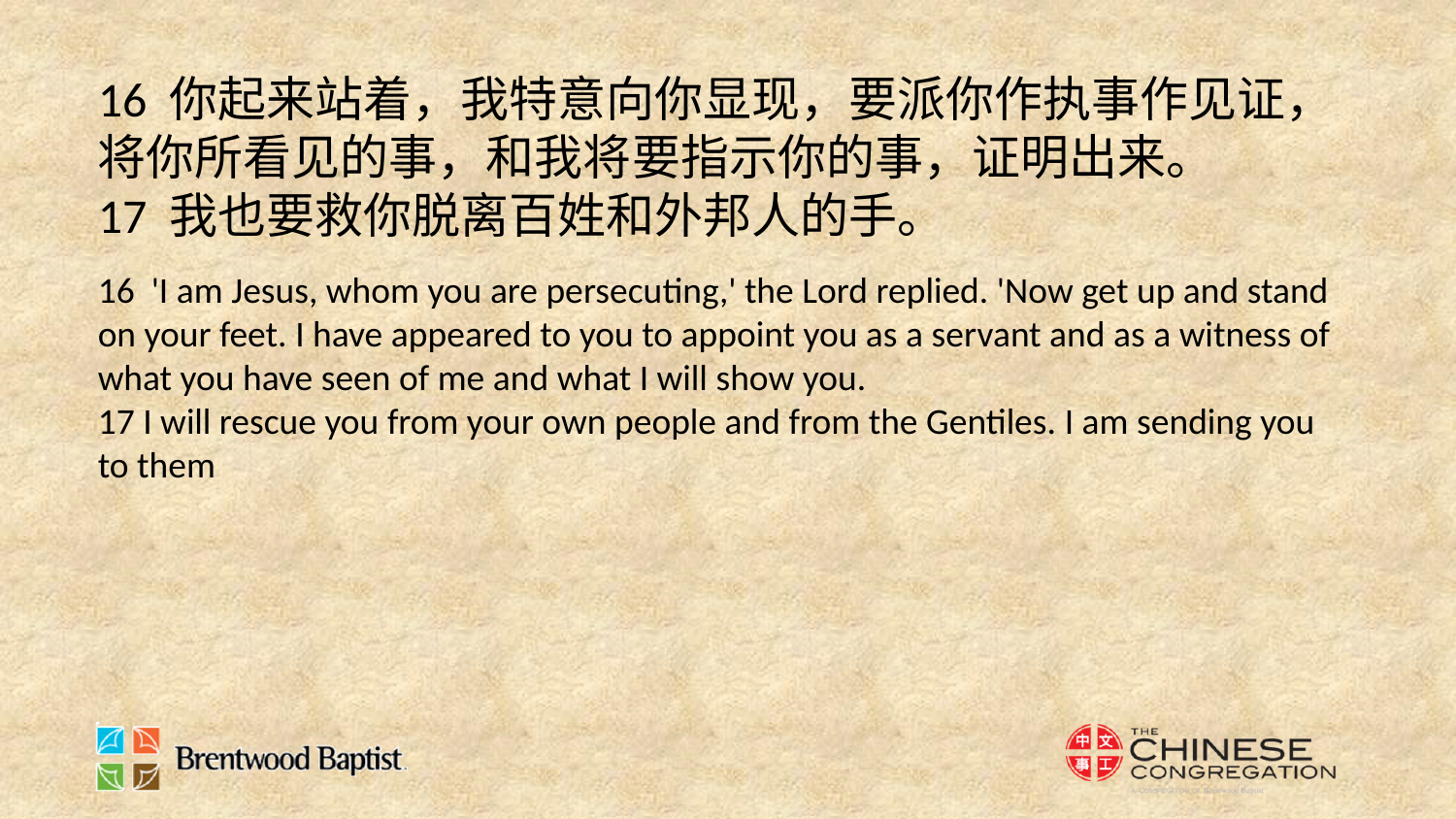

16 你起来站着，我特意向你显现，要派你作执事作见证，将你所看见的事，和我将要指示你的事，证明出来。
17 我也要救你脱离百姓和外邦人的手。

16  'I am Jesus, whom you are persecuting,' the Lord replied. 'Now get up and stand on your feet. I have appeared to you to appoint you as a servant and as a witness of what you have seen of me and what I will show you.
17 I will rescue you from your own people and from the Gentiles. I am sending you to them